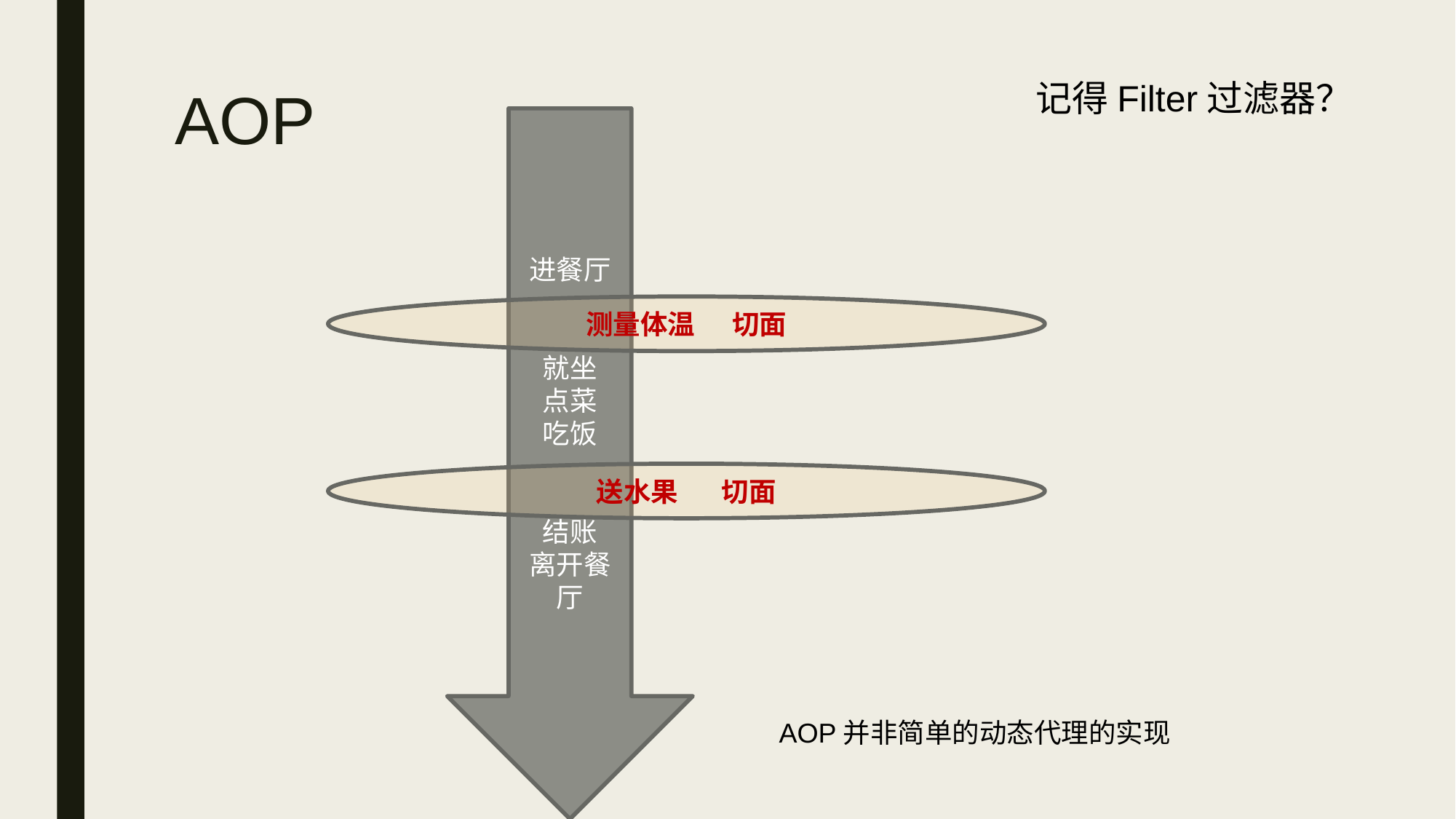

记得Filter过滤器？
# AOP
进餐厅

就坐
点菜
吃饭

结账
离开餐厅

测量体温      切面
送水果       切面
AOP并非简单的动态代理的实现